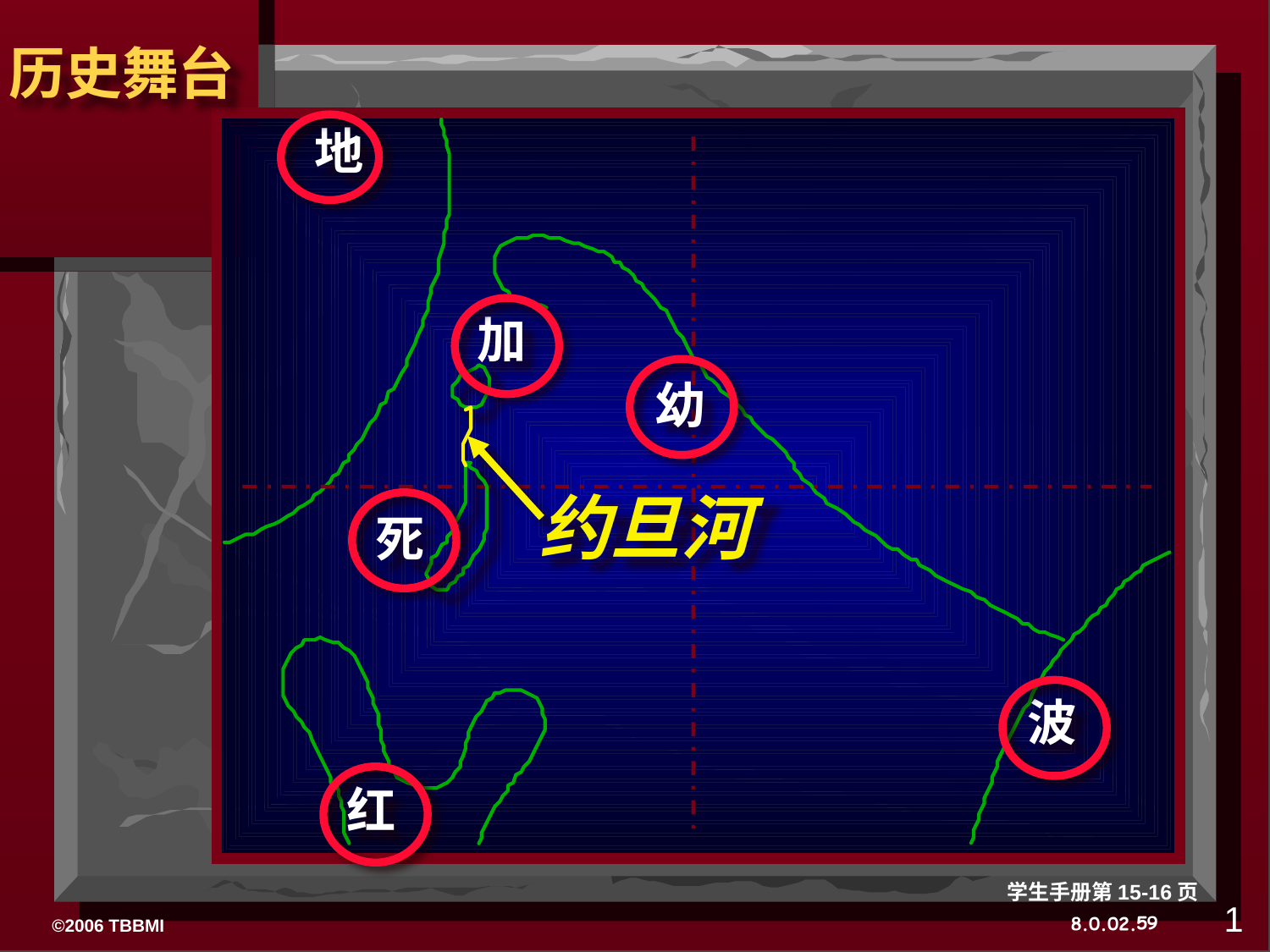

地

加

幼

约旦河

死

波

红
学生手册第15-16页
1
59